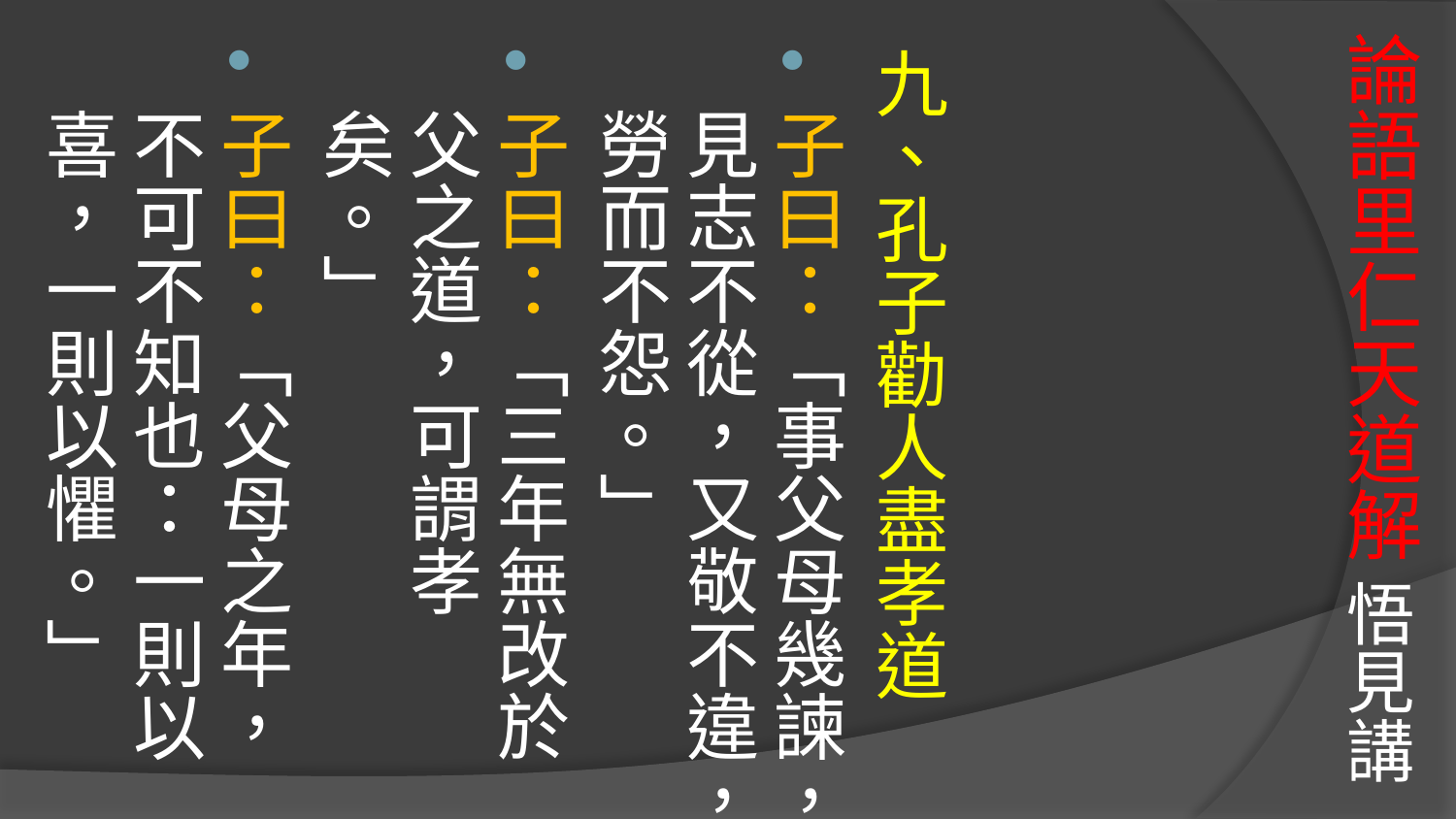

# 論語里仁天道解 悟見講
九、孔子勸人盡孝道
子曰：「事父母幾諫，見志不從，又敬不違，勞而不怨。」
子曰：「三年無改於父之道，可謂孝矣。」
子曰：「父母之年，不可不知也：一則以喜，一則以懼。」